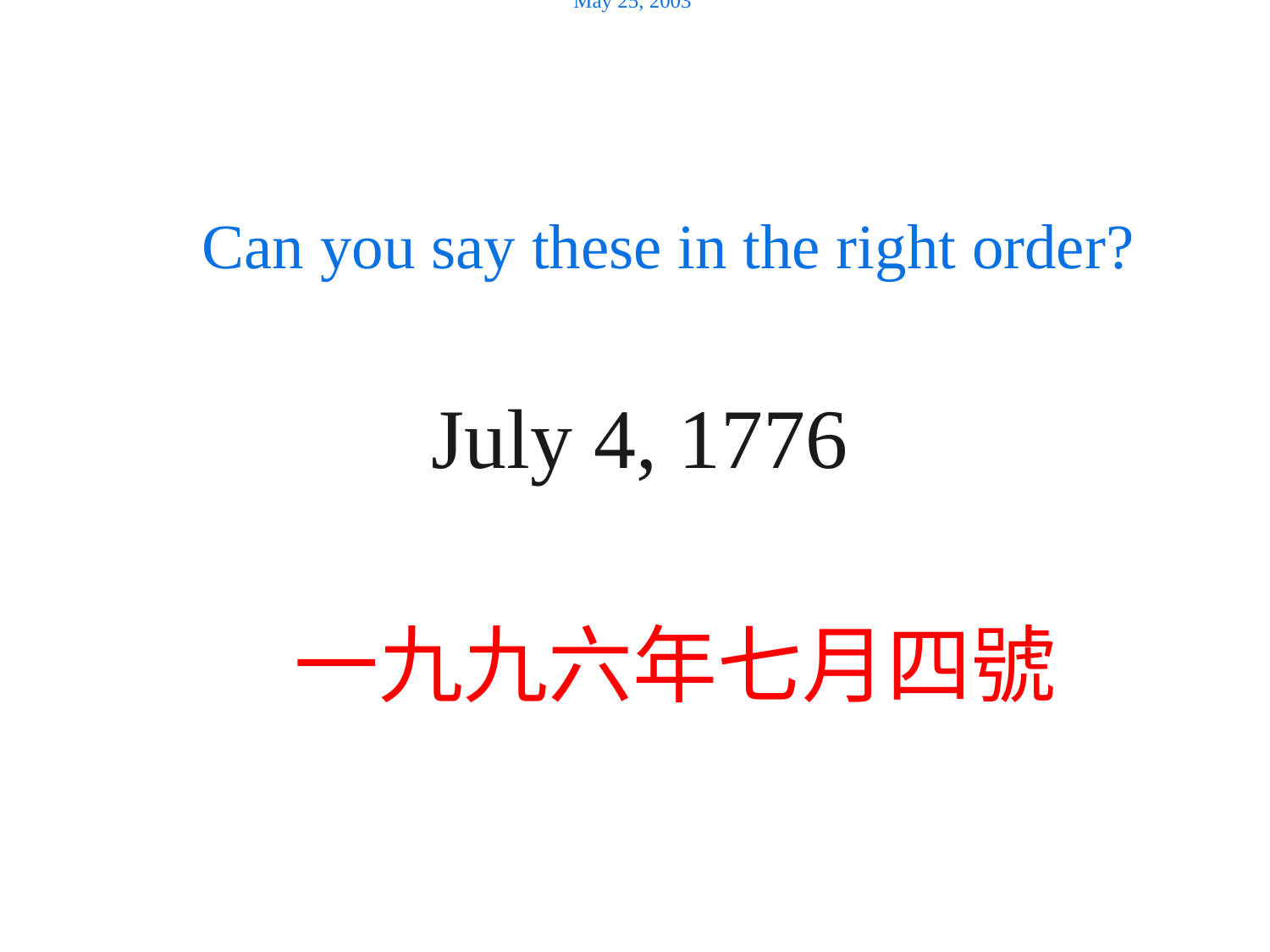

May 25, 2003
# Order of Time Words
 Can you say these in the right order?
 July 4, 1776
一九九六年七月四號